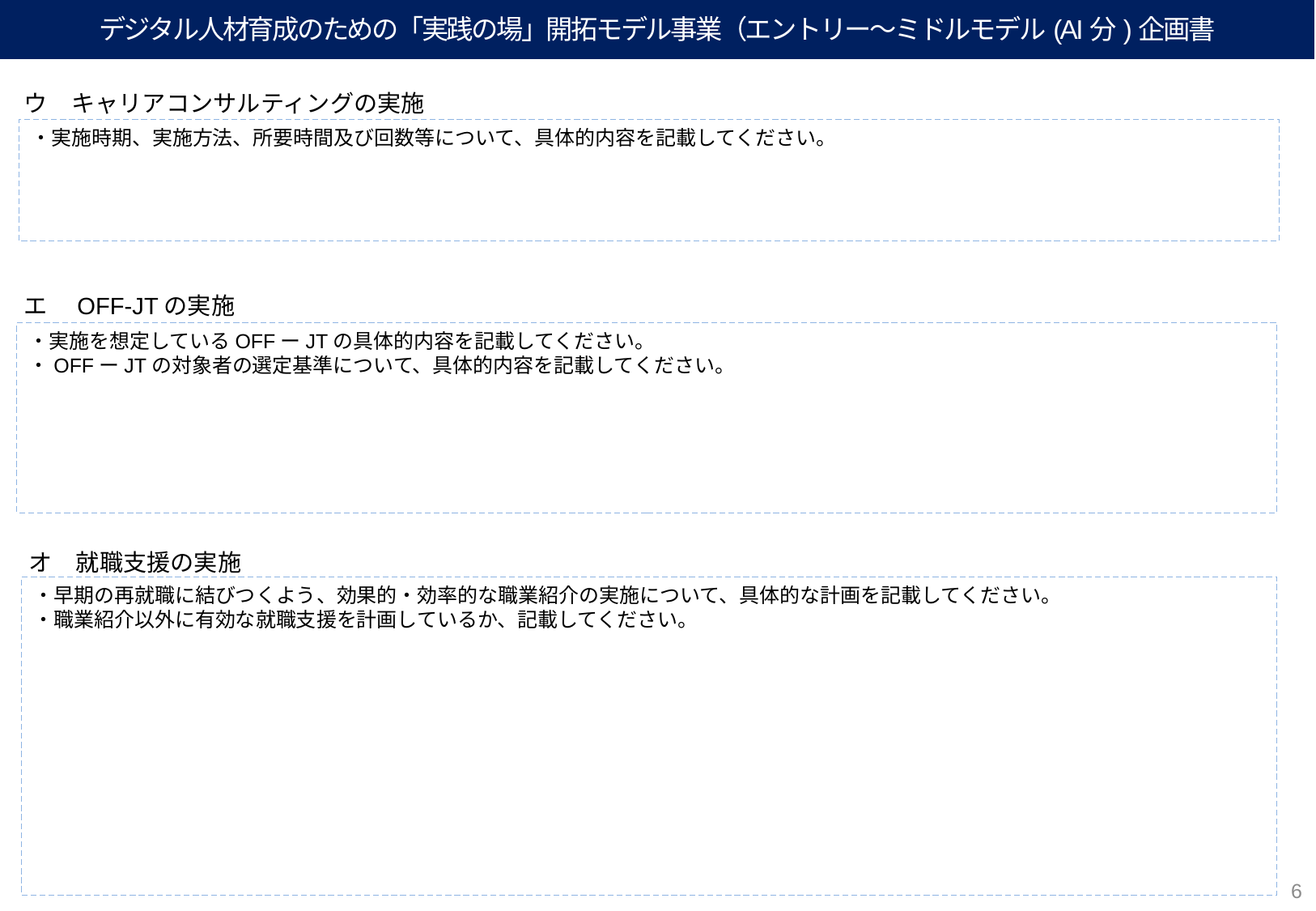

デジタル人材育成のための「実践の場」開拓モデル事業（エントリー～ミドルモデル(AI分)企画書
ウ　キャリアコンサルティングの実施
・実施時期、実施方法、所要時間及び回数等について、具体的内容を記載してください。
エ　OFF-JTの実施
・実施を想定しているOFFーJTの具体的内容を記載してください。
・OFFーJTの対象者の選定基準について、具体的内容を記載してください。
オ　就職支援の実施
・早期の再就職に結びつくよう、効果的・効率的な職業紹介の実施について、具体的な計画を記載してください。
・職業紹介以外に有効な就職支援を計画しているか、記載してください。
6